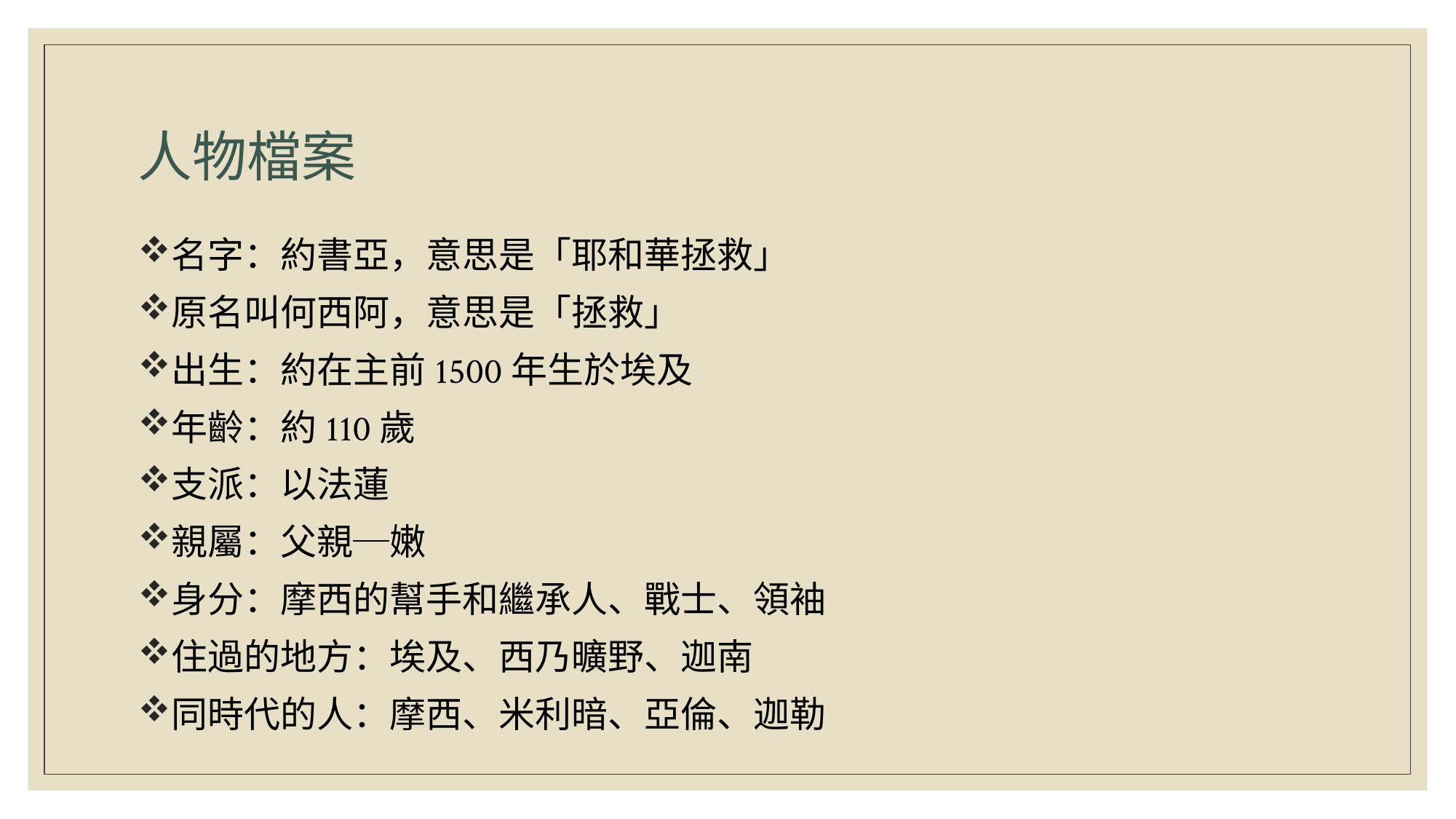

# 人物檔案
名字：約書亞，意思是「耶和華拯救」
原名叫何西阿，意思是「拯救」
出生：約在主前1500年生於埃及
年齡：約110歲
支派：以法蓮
親屬：父親─嫩
身分：摩西的幫手和繼承人、戰士、領袖
住過的地方：埃及、西乃曠野、迦南
同時代的人：摩西、米利暗、亞倫、迦勒